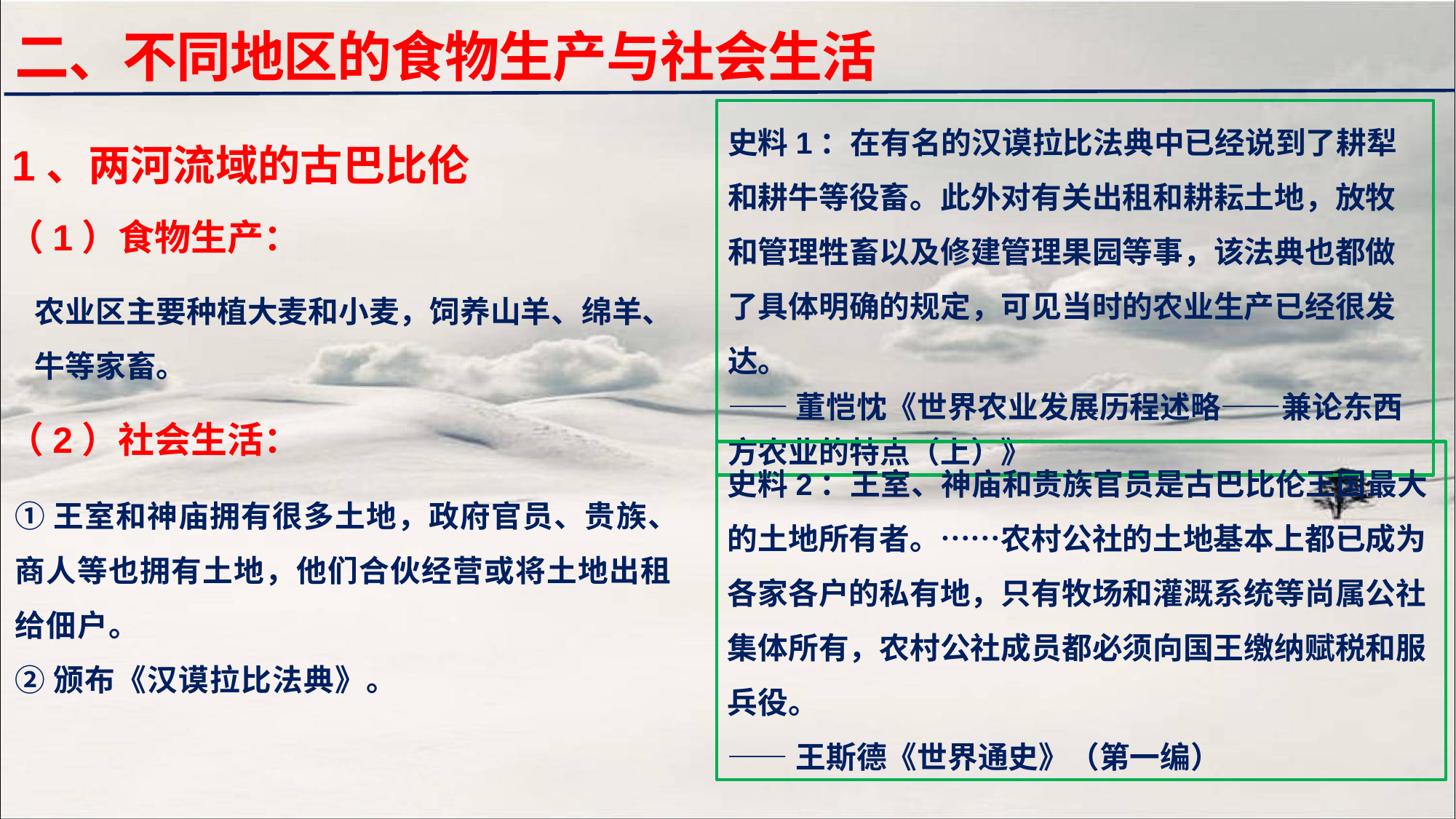

二、不同地区的食物生产与社会生活
史料1：在有名的汉谟拉比法典中已经说到了耕犁和耕牛等役畜。此外对有关出租和耕耘土地，放牧和管理牲畜以及修建管理果园等事，该法典也都做了具体明确的规定，可见当时的农业生产已经很发达。
——董恺忱《世界农业发展历程述略——兼论东西方农业的特点（上）》
1、两河流域的古巴比伦
（1）食物生产：
农业区主要种植大麦和小麦，饲养山羊、绵羊、牛等家畜。
（2）社会生活：
史料2：王室、神庙和贵族官员是古巴比伦王国最大的土地所有者。……农村公社的土地基本上都已成为各家各户的私有地，只有牧场和灌溉系统等尚属公社集体所有，农村公社成员都必须向国王缴纳赋税和服兵役。
——王斯德《世界通史》（第一编）
①王室和神庙拥有很多土地，政府官员、贵族、商人等也拥有土地，他们合伙经营或将土地出租给佃户。
②颁布《汉谟拉比法典》。